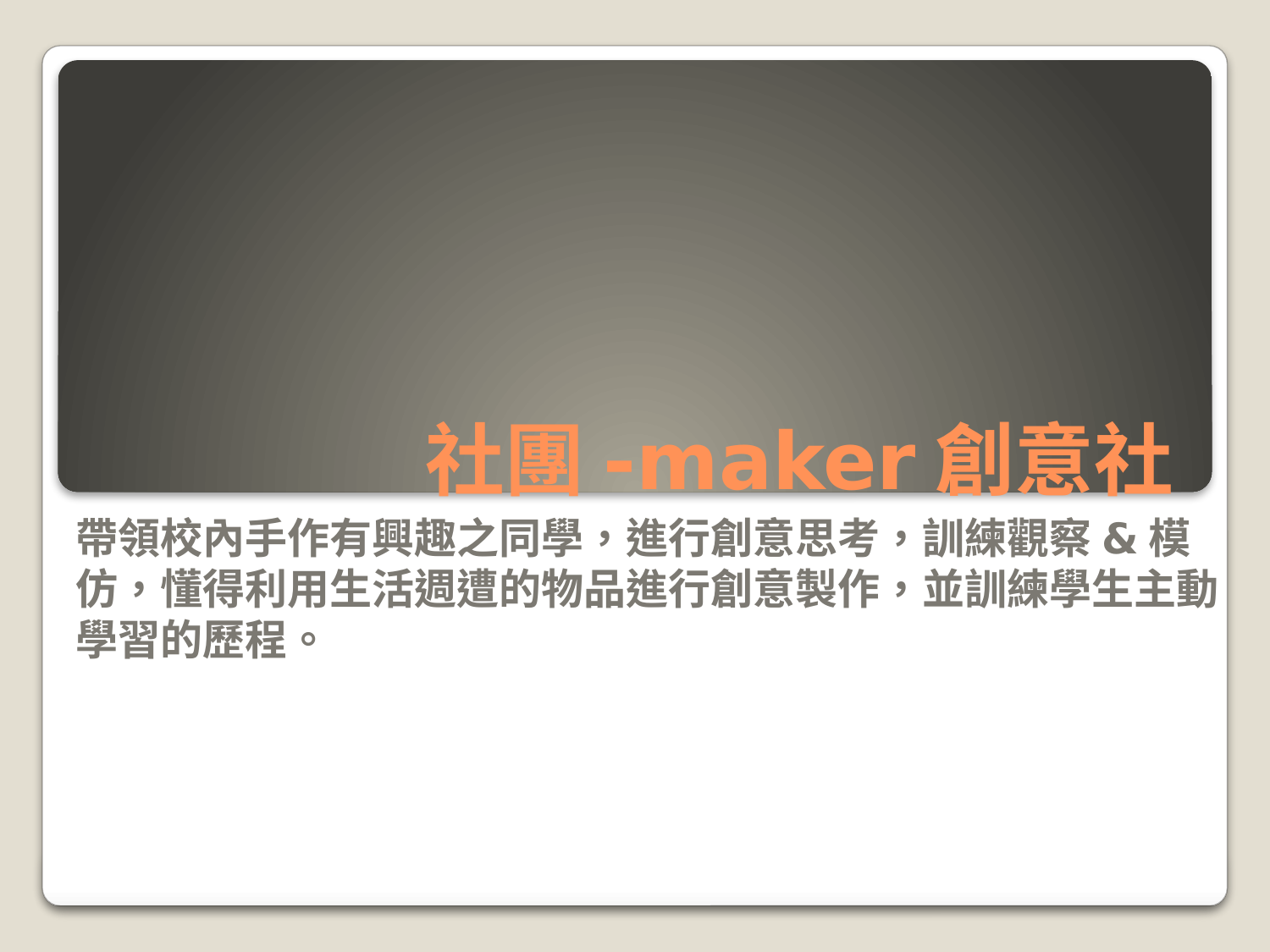

# 社團-maker創意社
帶領校內手作有興趣之同學，進行創意思考，訓練觀察&模仿，懂得利用生活週遭的物品進行創意製作，並訓練學生主動學習的歷程。